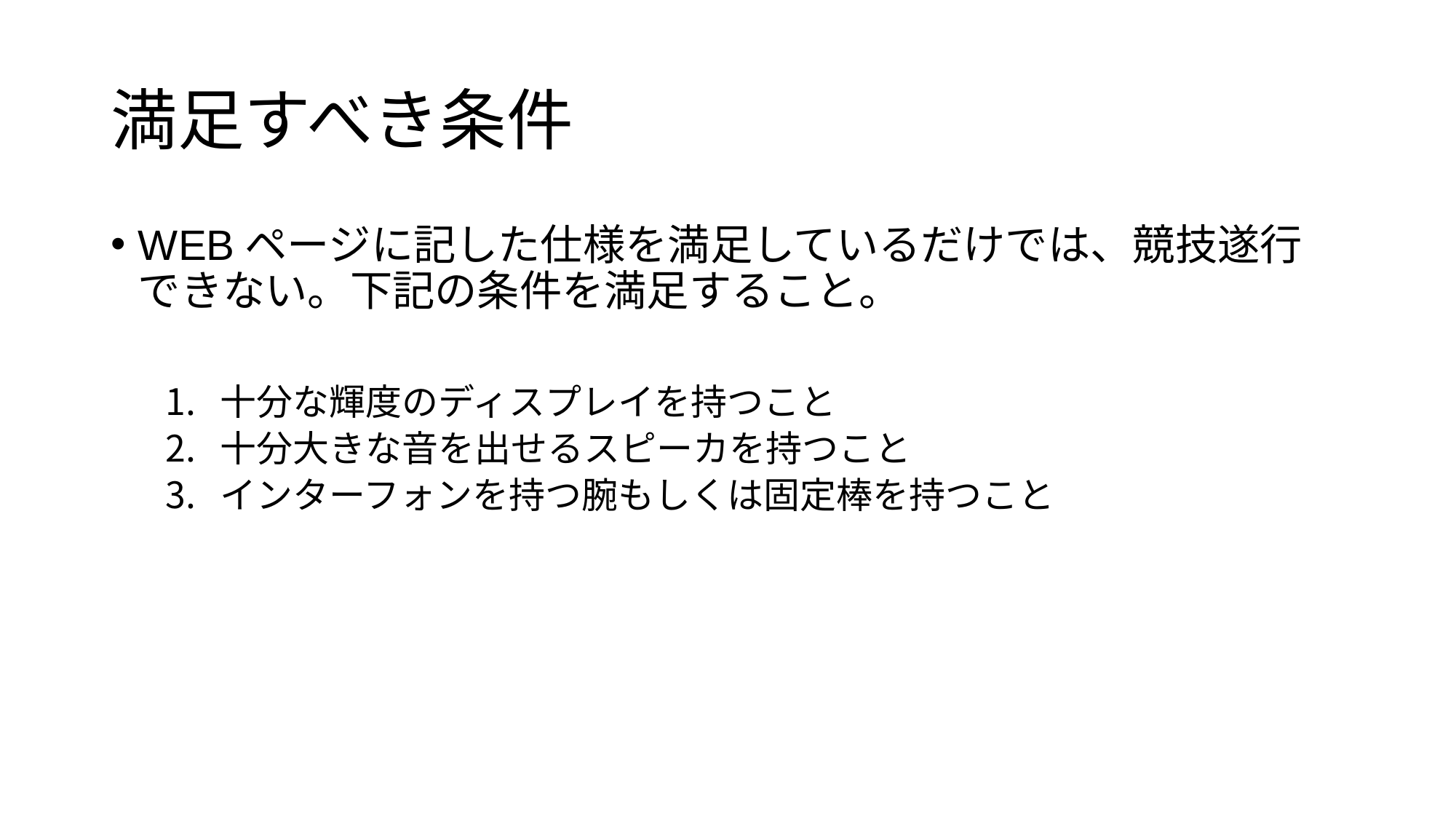

# 満足すべき条件
WEBページに記した仕様を満足しているだけでは、競技遂行できない。下記の条件を満足すること。

十分な輝度のディスプレイを持つこと
十分大きな音を出せるスピーカを持つこと
インターフォンを持つ腕もしくは固定棒を持つこと